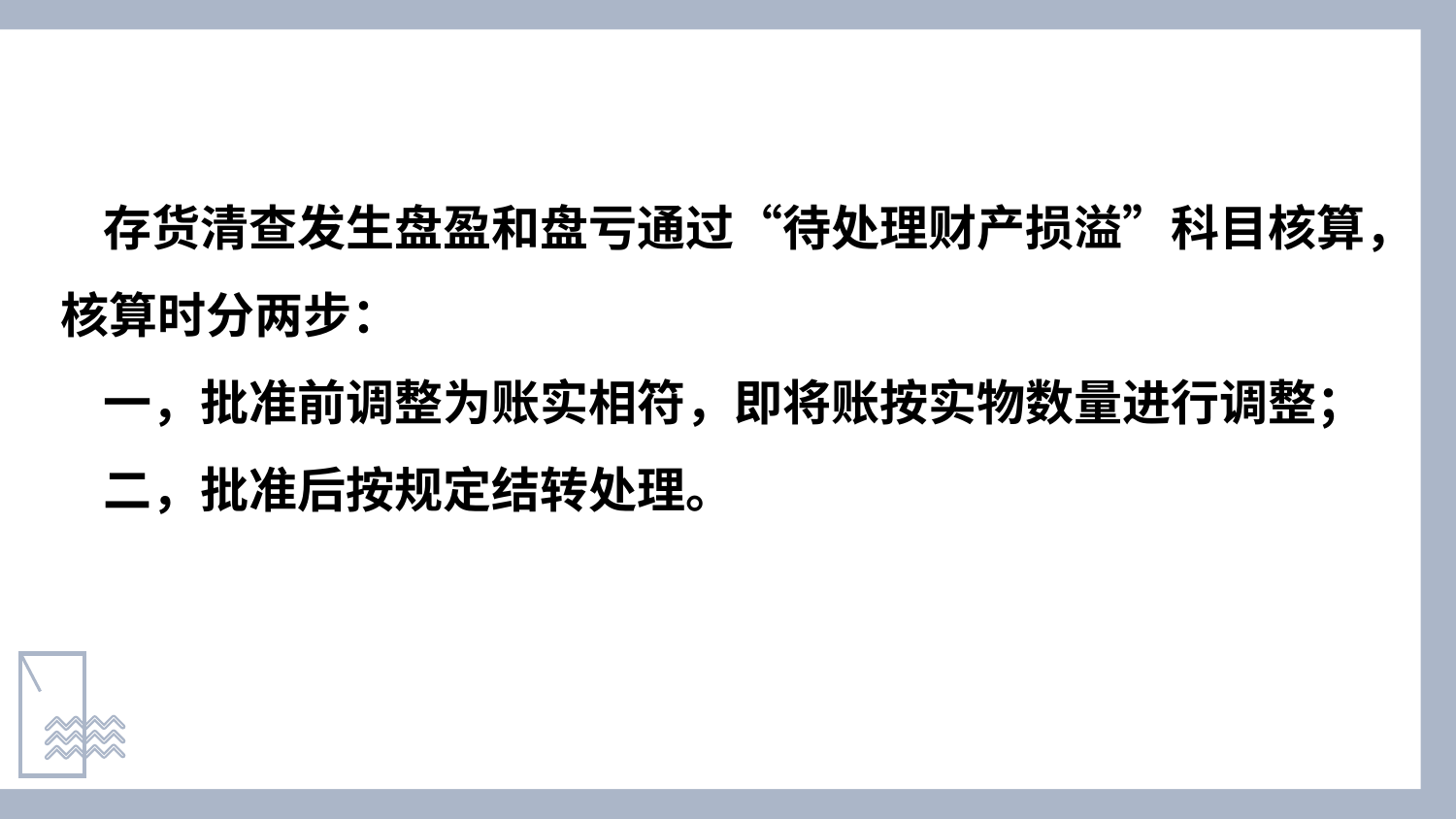

存货清查发生盘盈和盘亏通过“待处理财产损溢”科目核算，核算时分两步：
一，批准前调整为账实相符，即将账按实物数量进行调整；
二，批准后按规定结转处理。